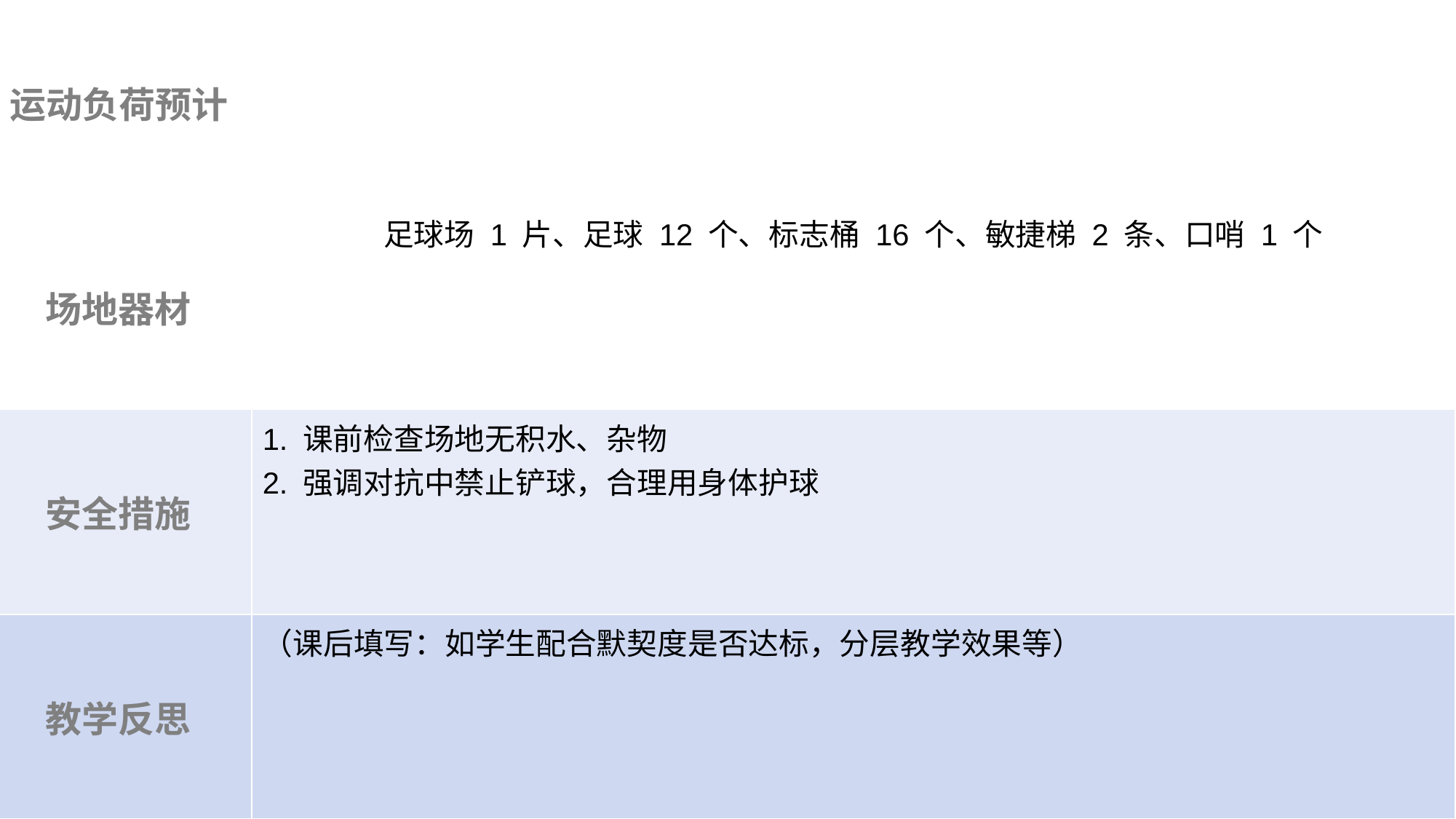

| 运动负荷预计 | 群体运动密度：≥75% 个体运动密度：≥50% 强度：中等 心率曲线：热身阶段上升，基本部分维持高位，体能部分达峰值后下降 |
| --- | --- |
| 场地器材 | 足球场 1 片、足球 12 个、标志桶 16 个、敏捷梯 2 条、口哨 1 个 |
| 安全措施 | 1. 课前检查场地无积水、杂物 2. 强调对抗中禁止铲球，合理用身体护球 |
| 教学反思 | （课后填写：如学生配合默契度是否达标，分层教学效果等） |